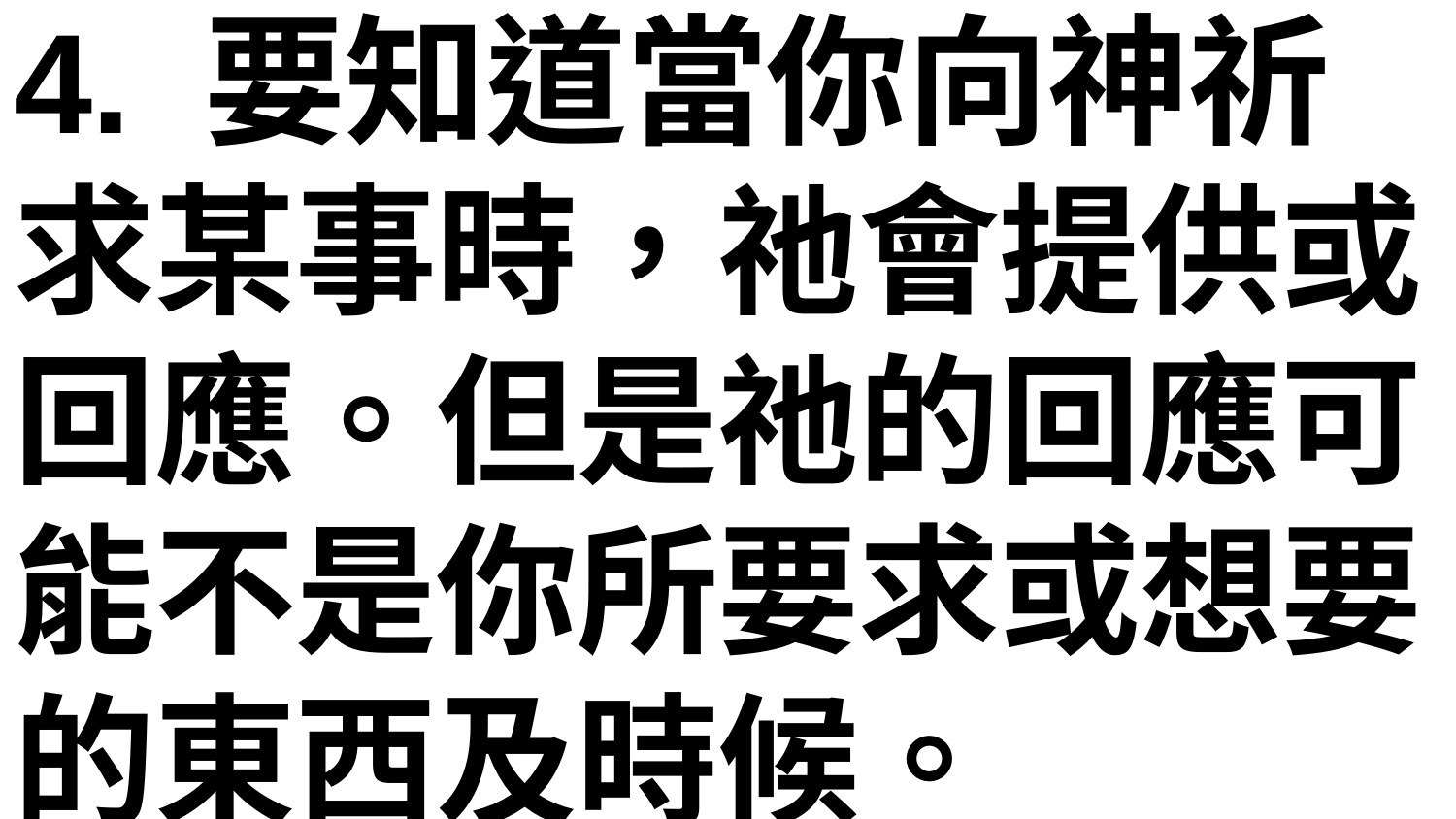

4. 要知道當你向神祈求某事時，祂會提供或回應。但是祂的回應可能不是你所要求或想要的東西及時候。
。